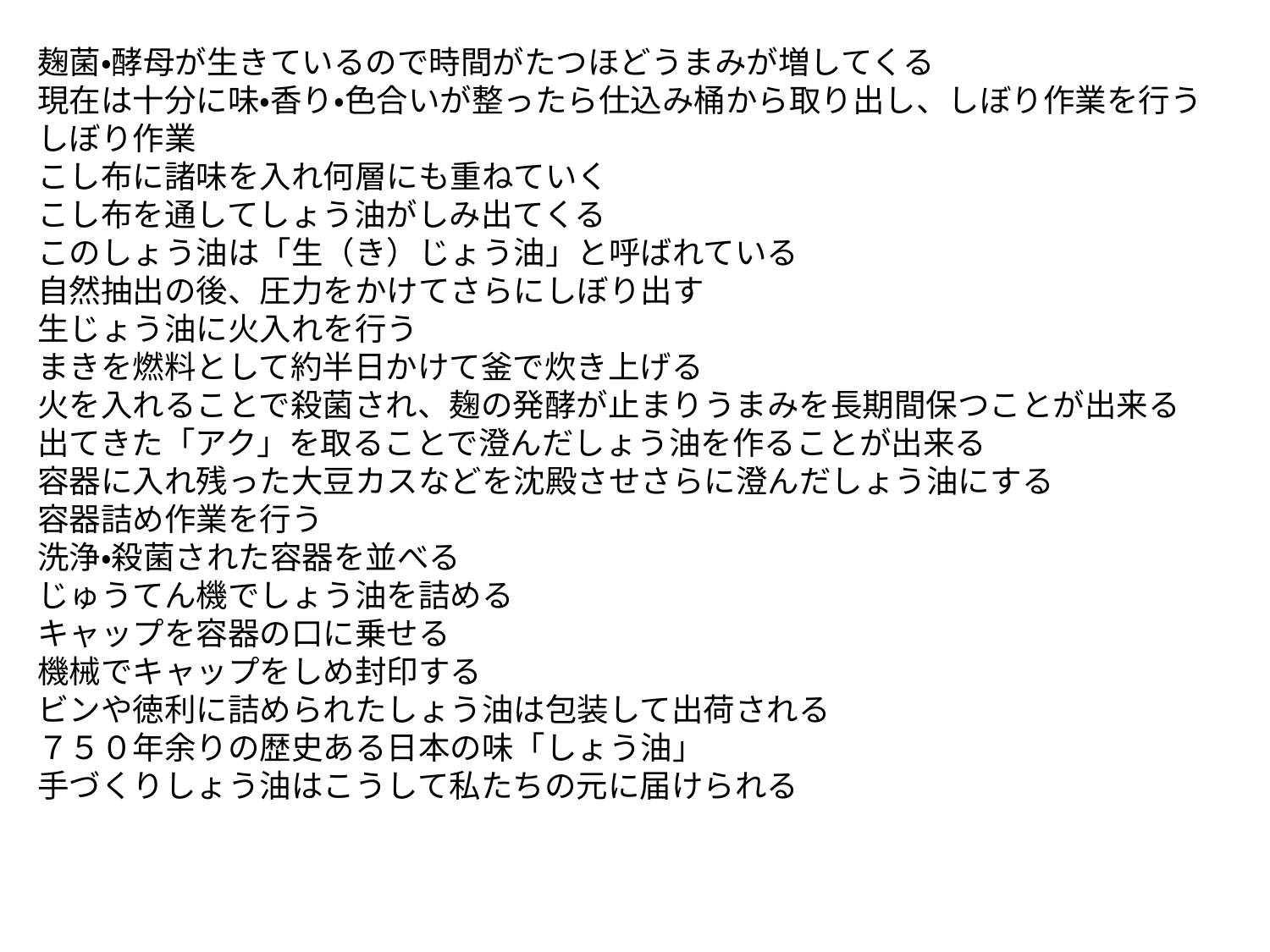

麹菌・酵母が生きているので時間がたつほどうまみが増してくる
現在は十分に味・香り・色合いが整ったら仕込み桶から取り出し、しぼり作業を行う
しぼり作業
こし布に諸味を入れ何層にも重ねていく
こし布を通してしょう油がしみ出てくる
このしょう油は「生（き）じょう油」と呼ばれている
自然抽出の後、圧力をかけてさらにしぼり出す
生じょう油に火入れを行う
まきを燃料として約半日かけて釜で炊き上げる
火を入れることで殺菌され、麹の発酵が止まりうまみを長期間保つことが出来る
出てきた「アク」を取ることで澄んだしょう油を作ることが出来る
容器に入れ残った大豆カスなどを沈殿させさらに澄んだしょう油にする
容器詰め作業を行う
洗浄・殺菌された容器を並べる
じゅうてん機でしょう油を詰める
キャップを容器の口に乗せる
機械でキャップをしめ封印する
ビンや徳利に詰められたしょう油は包装して出荷される
７５０年余りの歴史ある日本の味「しょう油」
手づくりしょう油はこうして私たちの元に届けられる